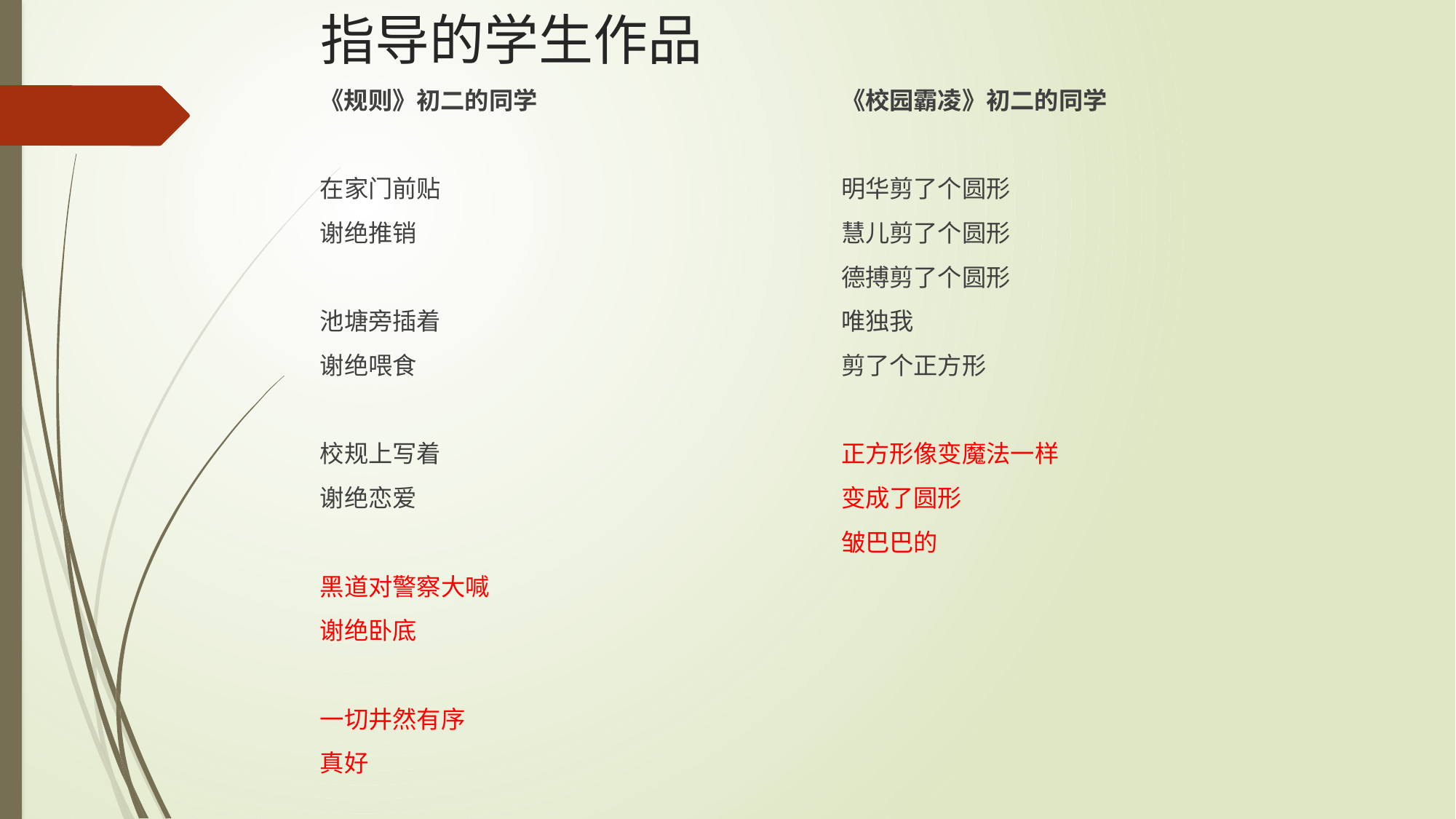

# 指导的学生作品
《规则》初二的同学

在家门前贴
谢绝推销

池塘旁插着
谢绝喂食

校规上写着
谢绝恋爱

黑道对警察大喊
谢绝卧底

一切井然有序
真好
《校园霸凌》初二的同学

明华剪了个圆形
慧儿剪了个圆形
德搏剪了个圆形
唯独我
剪了个正方形

正方形像变魔法一样
变成了圆形
皱巴巴的